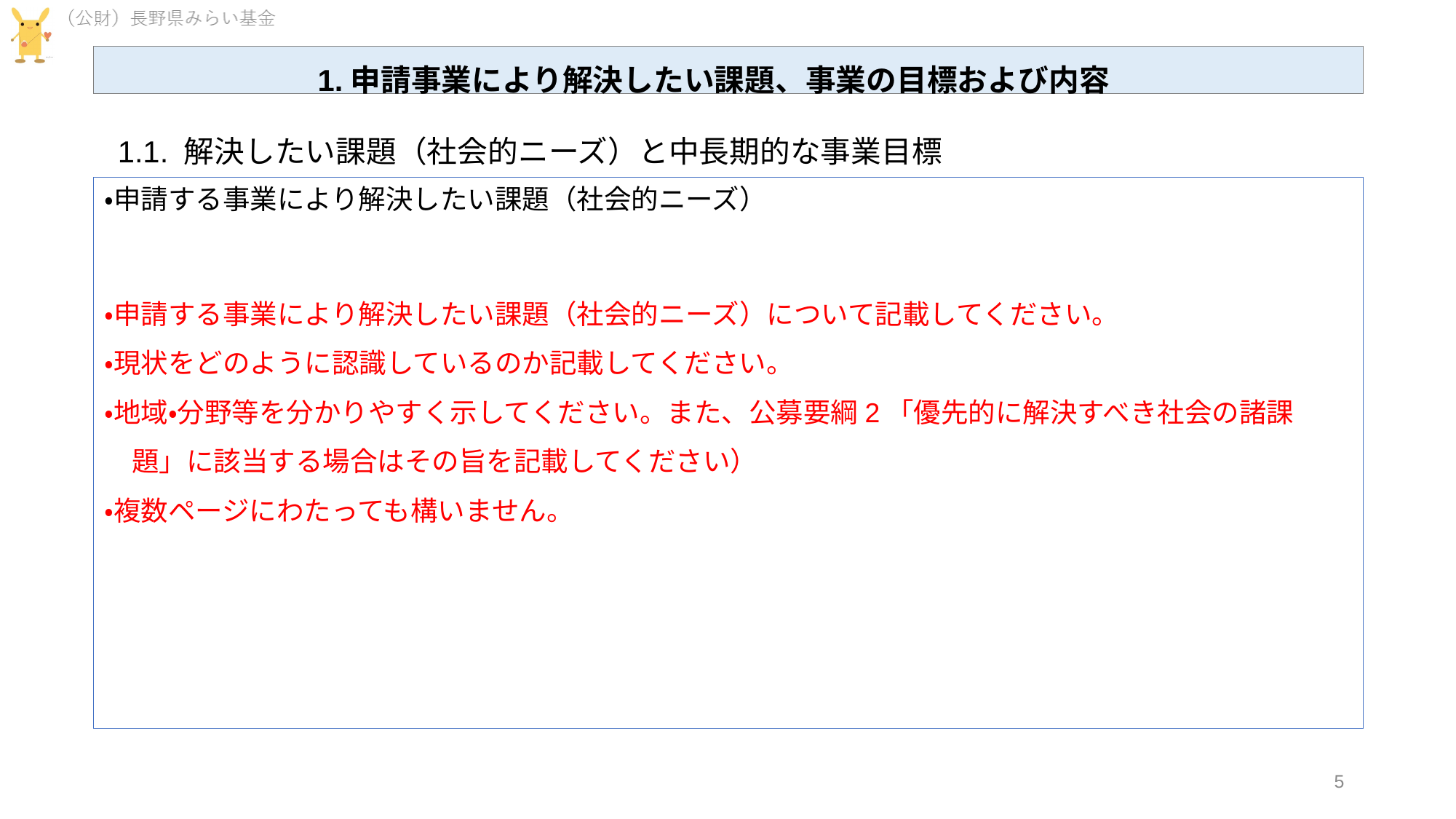

1.申請事業により解決したい課題、事業の目標および内容
1.1. 解決したい課題（社会的ニーズ）と中長期的な事業目標
・申請する事業により解決したい課題（社会的ニーズ）

・申請する事業により解決したい課題（社会的ニーズ）について記載してください。
・現状をどのように認識しているのか記載してください。
・地域・分野等を分かりやすく示してください。また、公募要綱2「優先的に解決すべき社会の諸課
　題」に該当する場合はその旨を記載してください）
・複数ページにわたっても構いません。

5